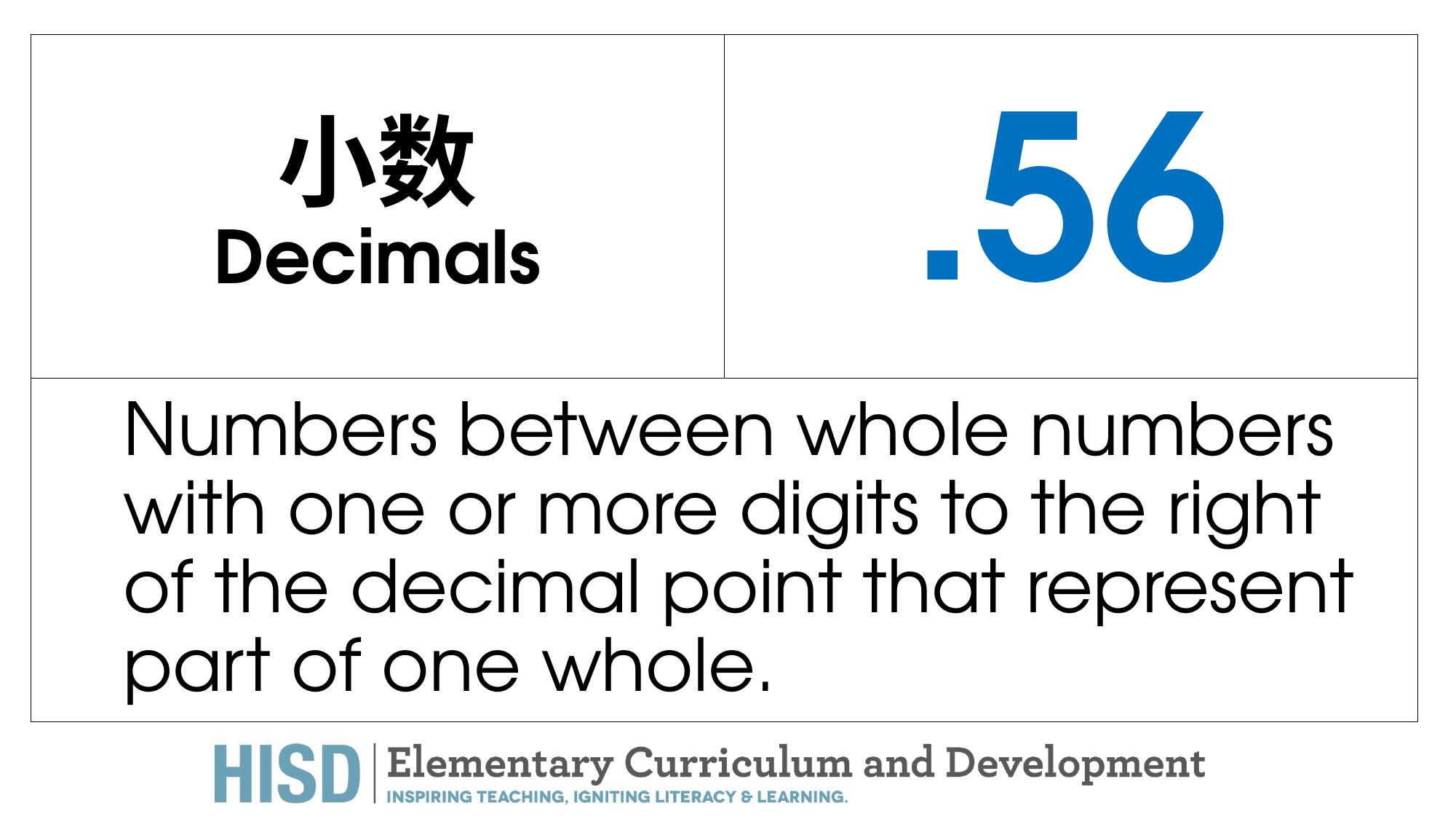

# 小数 Decimals
.56
Numbers between whole numbers with one or more digits to the right of the decimal point that represent part of one whole.